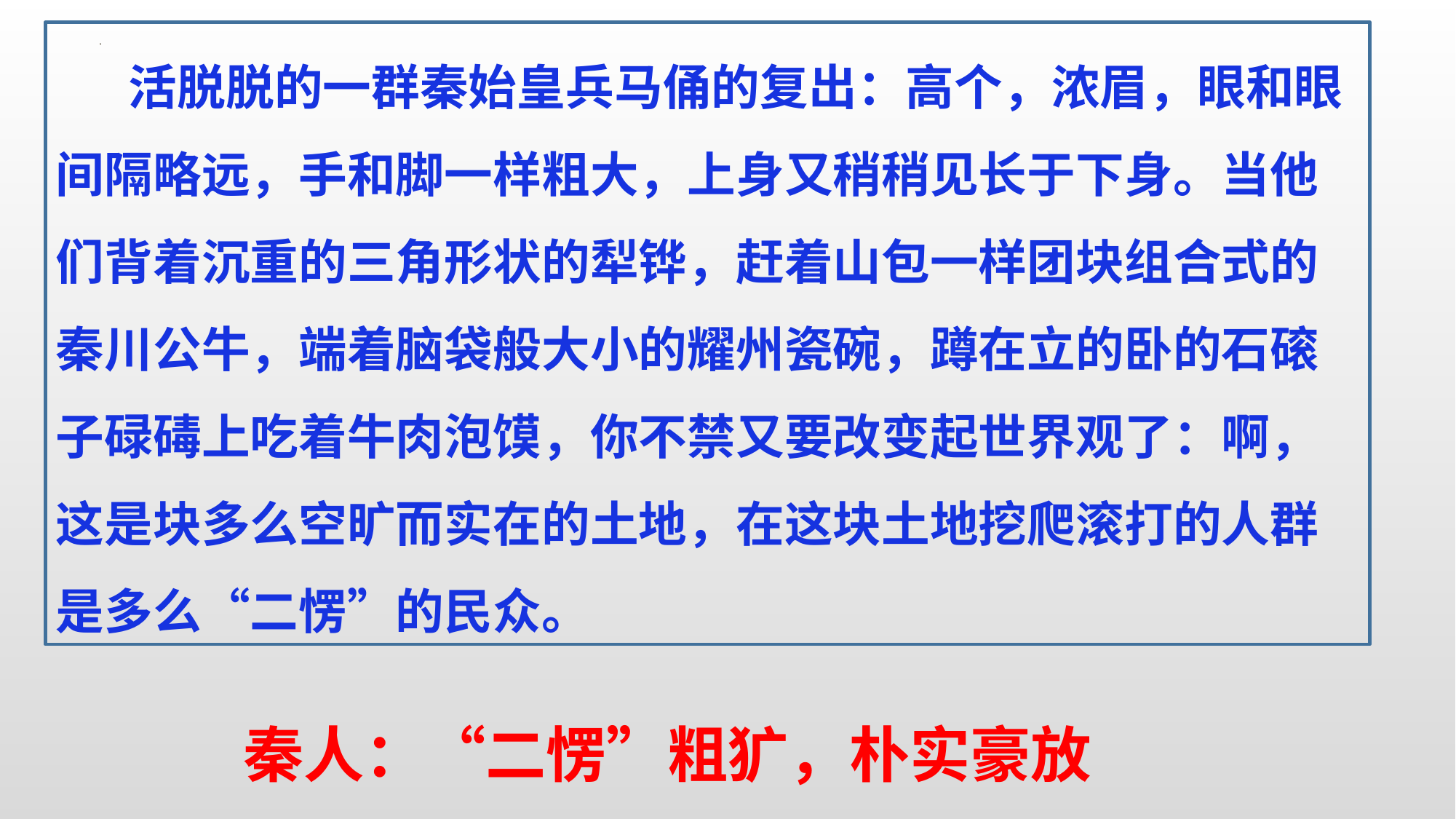

活脱脱的一群秦始皇兵马俑的复出：高个，浓眉，眼和眼间隔略远，手和脚一样粗大，上身又稍稍见长于下身。当他们背着沉重的三角形状的犁铧，赶着山包一样团块组合式的秦川公牛，端着脑袋般大小的耀州瓷碗，蹲在立的卧的石磙子碌碡上吃着牛肉泡馍，你不禁又要改变起世界观了：啊，这是块多么空旷而实在的土地，在这块土地挖爬滚打的人群是多么“二愣”的民众。
秦人：“二愣”粗犷，朴实豪放